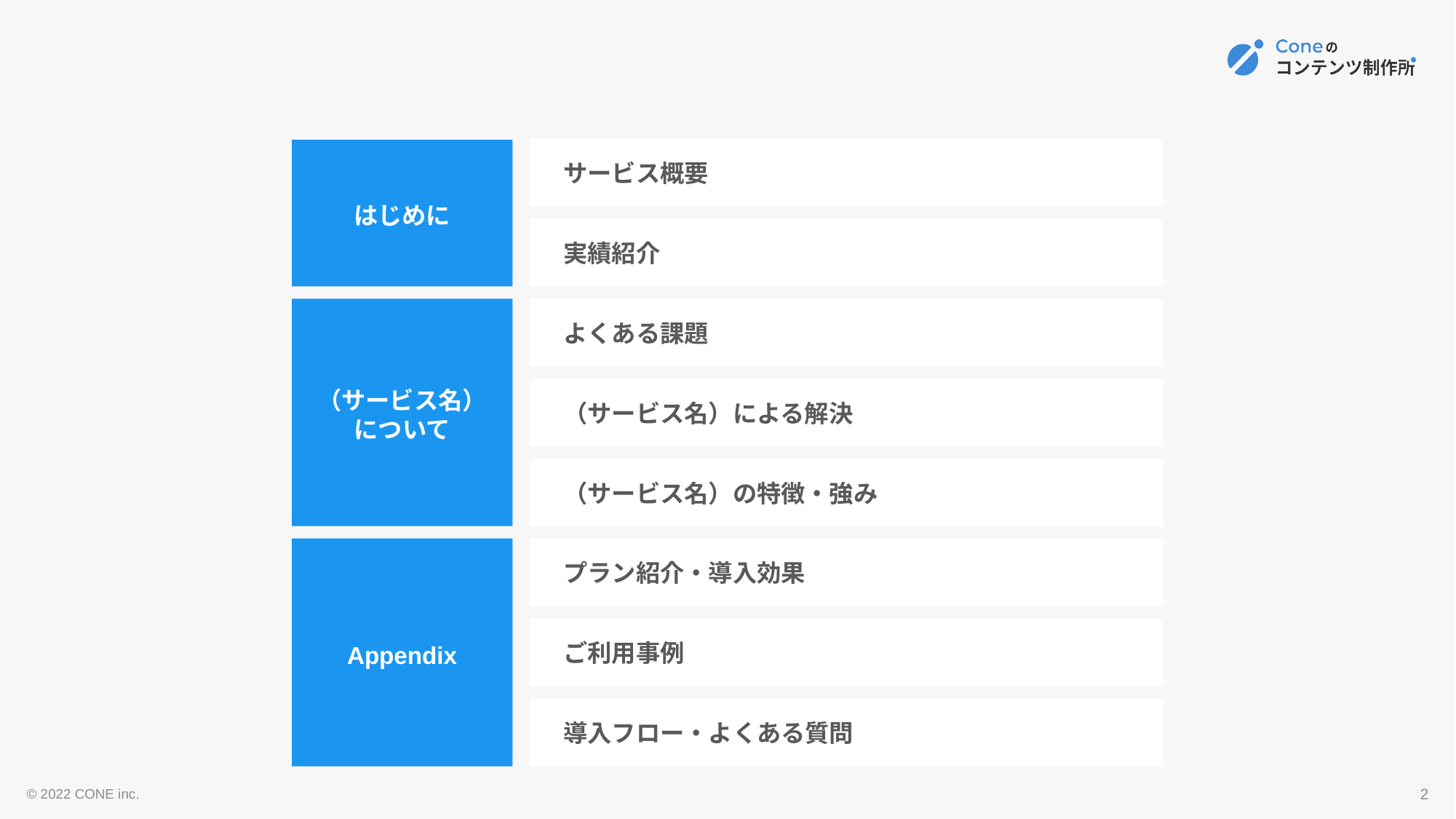

サービス概要
はじめに
実績紹介
（サービス名）
について
よくある課題
（サービス名）による解決
（サービス名）の特徴・強み
Appendix
プラン紹介・導入効果
ご利用事例
導入フロー・よくある質問
2
© 2022 CONE inc.